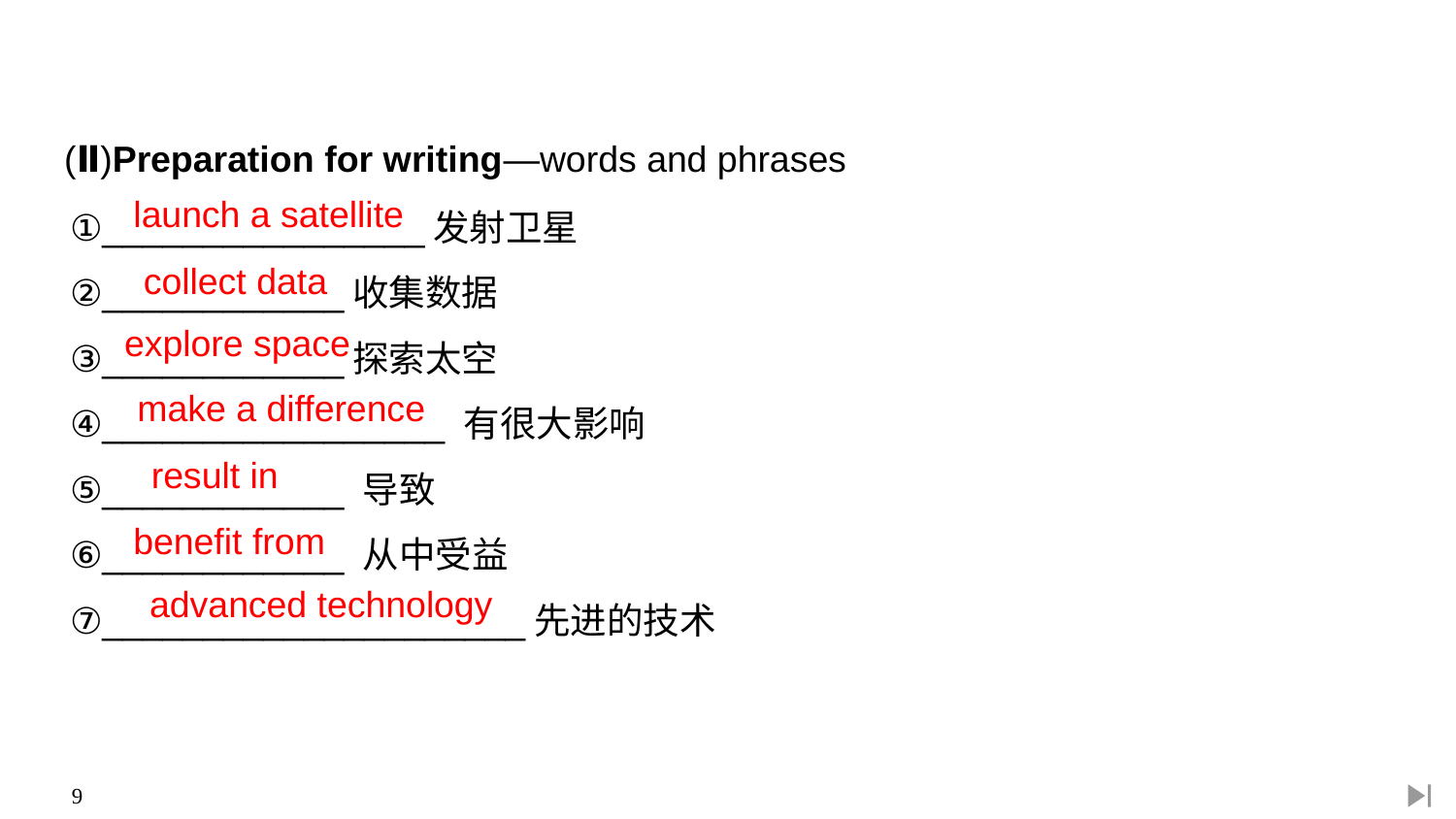

(Ⅱ)Preparation for writing—words and phrases
①________________发射卫星
②____________收集数据
③____________探索太空
④_________________ 有很大影响
⑤____________ 导致
⑥____________ 从中受益
⑦_____________________先进的技术
launch a satellite
collect data
explore space
make a difference
result in
benefit from
advanced technology